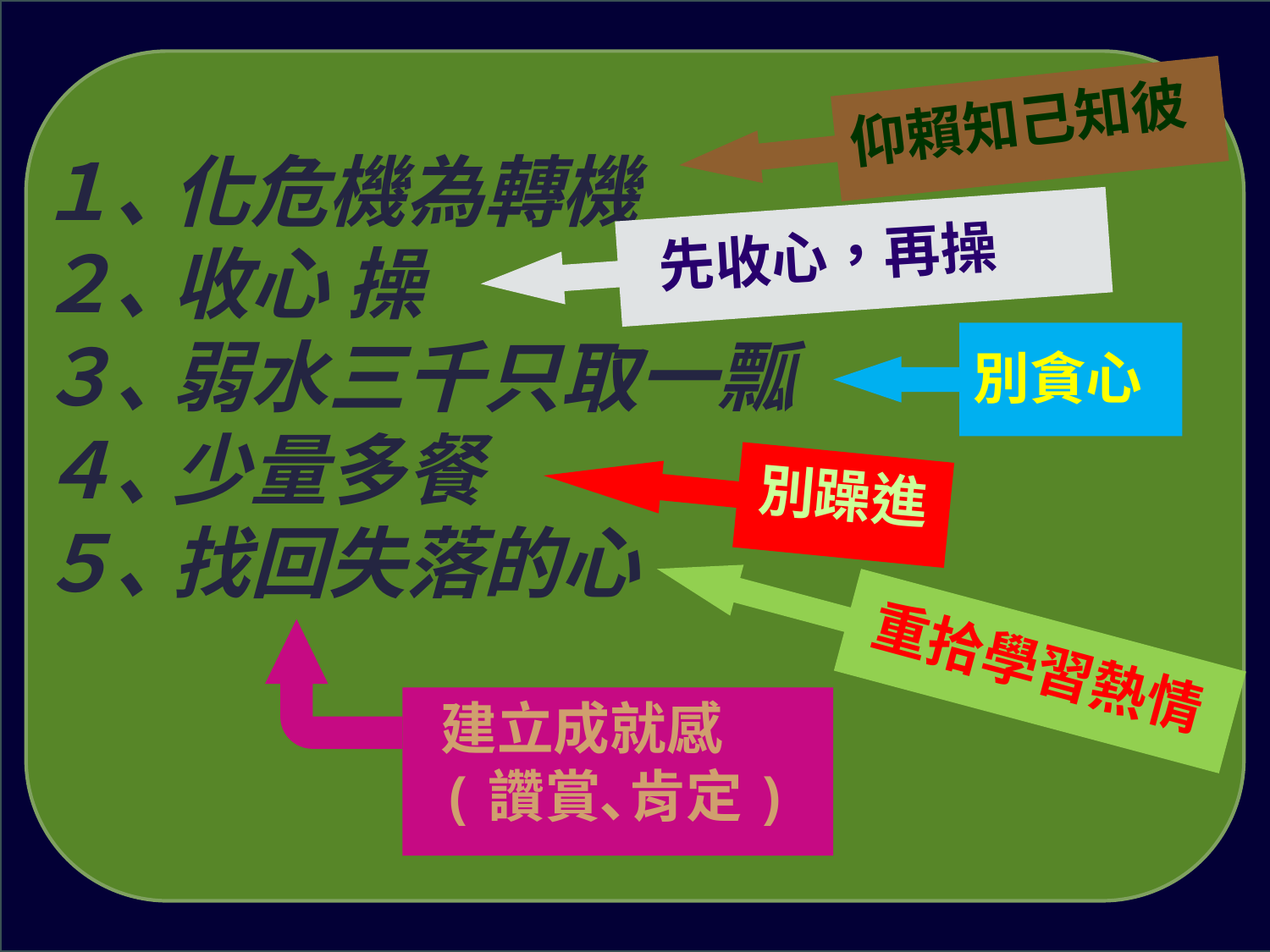

仰賴知己知彼

１､ 化危機為轉機
２､ 收心 操
３､ 弱水三千只取一瓢
４､ 少量多餐
５､ 找回失落的心

先收心，再操

別貪心

別躁進

重拾學習熱情
建立成就感
(讚賞､肯定)